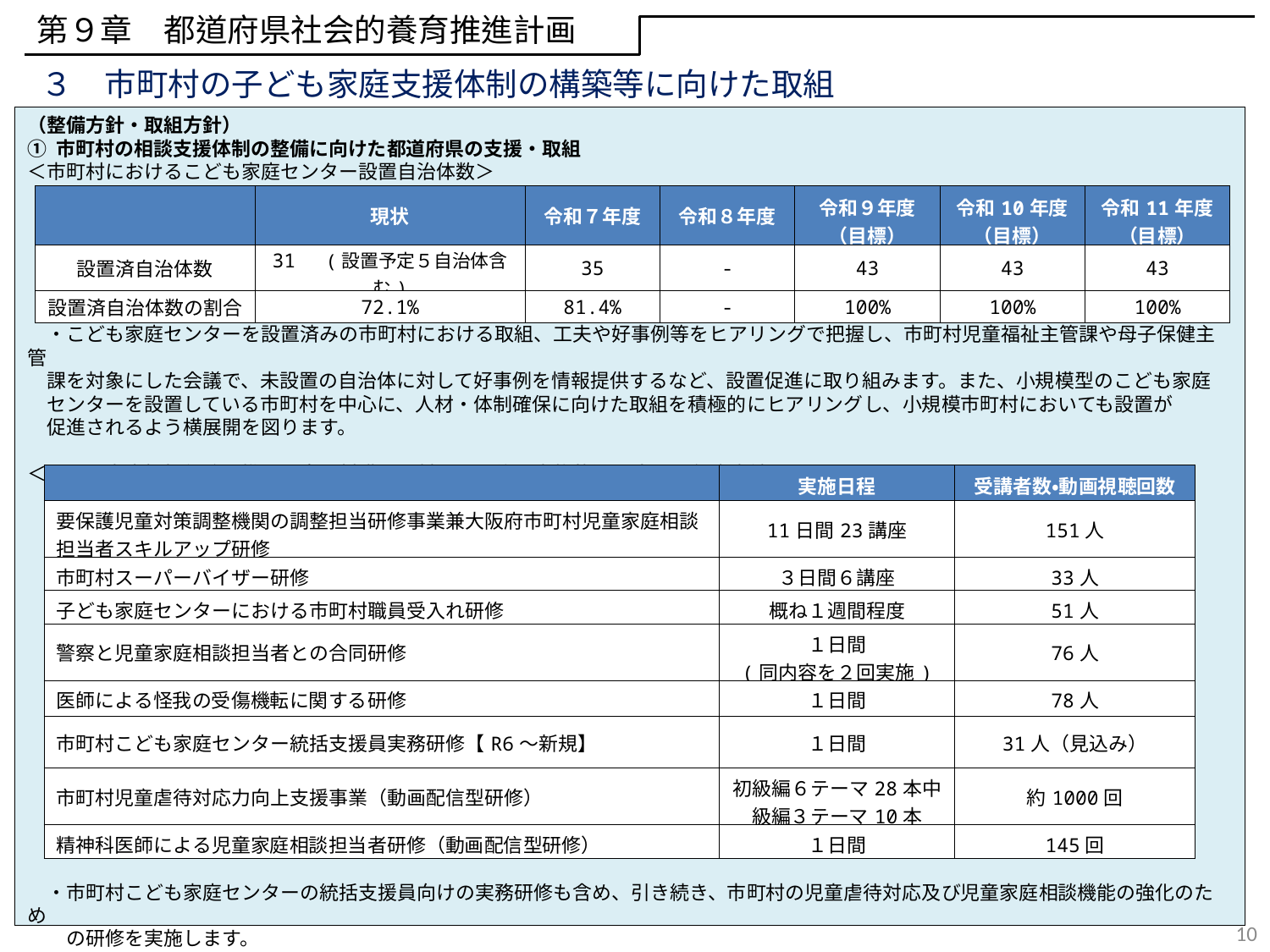

第９章　都道府県社会的養育推進計画
３　市町村の子ども家庭支援体制の構築等に向けた取組
（整備方針・取組方針）
① 市町村の相談支援体制の整備に向けた都道府県の支援・取組
＜市町村におけるこども家庭センター設置自治体数＞

　・こども家庭センターを設置済みの市町村における取組、工夫や好事例等をヒアリングで把握し、市町村児童福祉主管課や母子保健主管
　課を対象にした会議で、未設置の自治体に対して好事例を情報提供するなど、設置促進に取り組みます。また、小規模型のこども家庭
　センターを設置している市町村を中心に、人材・体制確保に向けた取組を積極的にヒアリングし、小規模市町村においても設置が
　促進されるよう横展開を図ります。

＜こども家庭福祉行政に携わる市町村職員に対する研修の実施状況(令和５年度実績)＞

　・市町村こども家庭センターの統括支援員向けの実務研修も含め、引き続き、市町村の児童虐待対応及び児童家庭相談機能の強化のため
　　の研修を実施します。
|  | 現状 | 令和７年度 | 令和８年度 | 令和９年度 （目標） | 令和10年度 （目標） | 令和11年度 （目標） |
| --- | --- | --- | --- | --- | --- | --- |
| 設置済自治体数 | 31　(設置予定５自治体含む) | 35 | ‐ | 43 | 43 | 43 |
| 設置済自治体数の割合 | 72.1% | 81.4% | ‐ | 100% | 100% | 100% |
|  | 実施日程 | 受講者数・動画視聴回数 |
| --- | --- | --- |
| 要保護児童対策調整機関の調整担当研修事業兼大阪府市町村児童家庭相談担当者スキルアップ研修 | 11日間23講座 | 151人 |
| 市町村スーパーバイザー研修 | ３日間６講座 | 33人 |
| 子ども家庭センターにおける市町村職員受入れ研修 | 概ね１週間程度 | 51人 |
| 警察と児童家庭相談担当者との合同研修 | １日間 (同内容を２回実施) | 76人 |
| 医師による怪我の受傷機転に関する研修 | １日間 | 78人 |
| 市町村こども家庭センター統括支援員実務研修【R6～新規】 | １日間 | 31人（見込み） |
| 市町村児童虐待対応力向上支援事業（動画配信型研修） | 初級編６テーマ28本中級編３テーマ10本 | 約1000回 |
| 精神科医師による児童家庭相談担当者研修（動画配信型研修） | １日間 | 145回 |
10